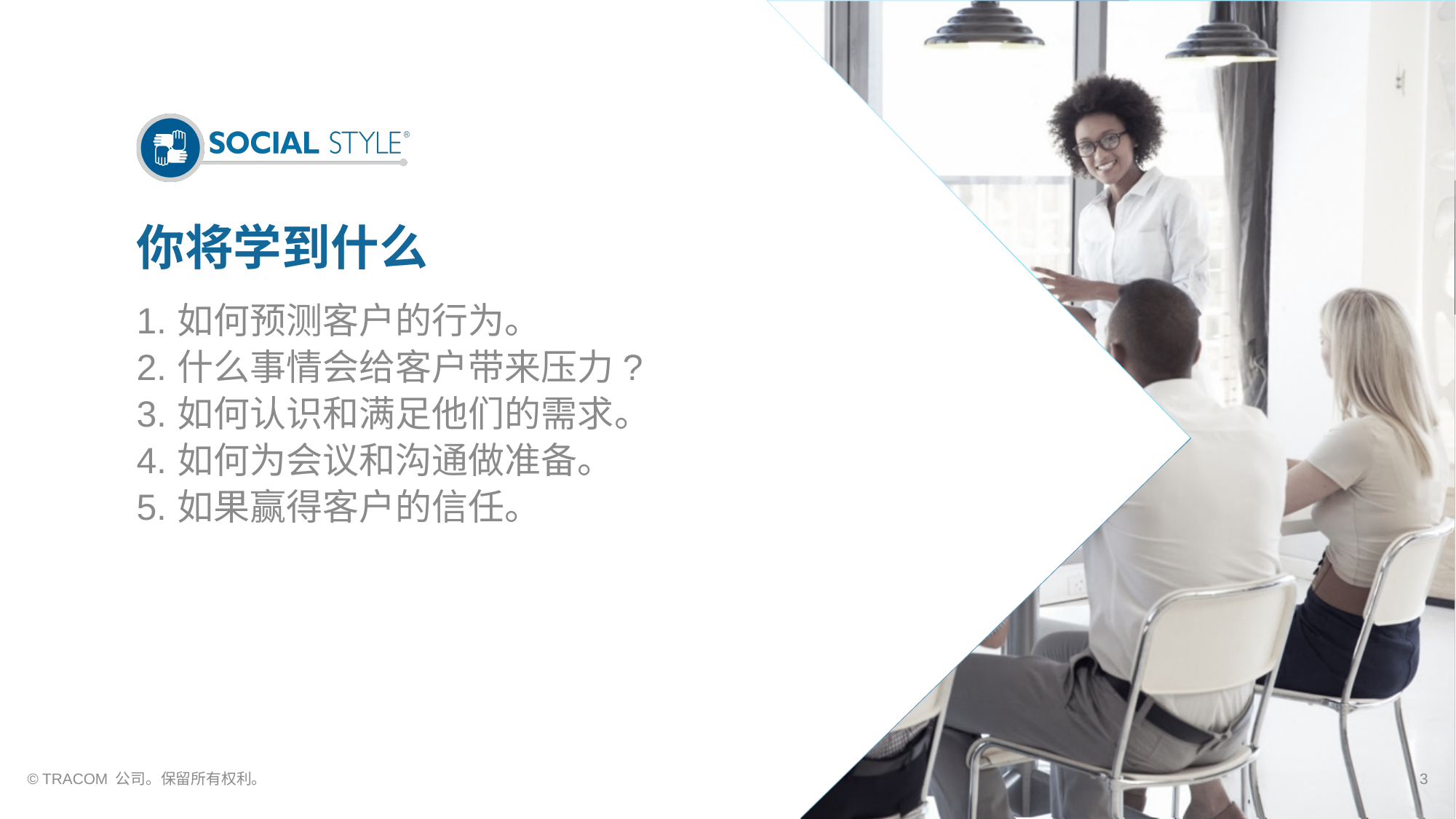

# 你将学到什么
如何预测客户的行为。
什么事情会给客户带来压力?
如何认识和满足他们的需求。
如何为会议和沟通做准备。
如果赢得客户的信任。

© TRACOM 公司。保留所有权利。
3